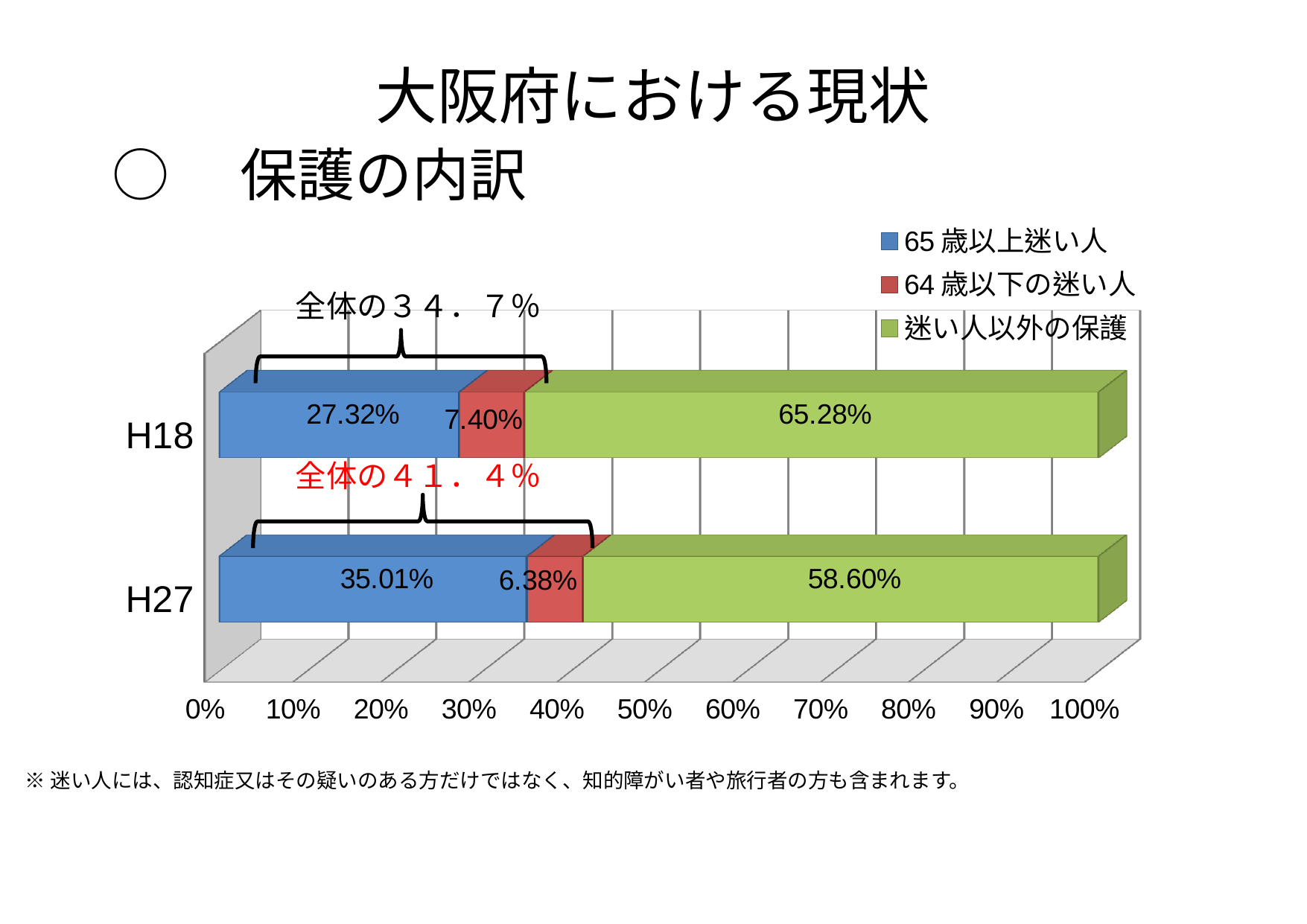

# 大阪府における現状
○　保護の内訳

[unsupported chart]

全体の３４．７％

全体の４１．４％
※迷い人には、認知症又はその疑いのある方だけではなく、知的障がい者や旅行者の方も含まれます。